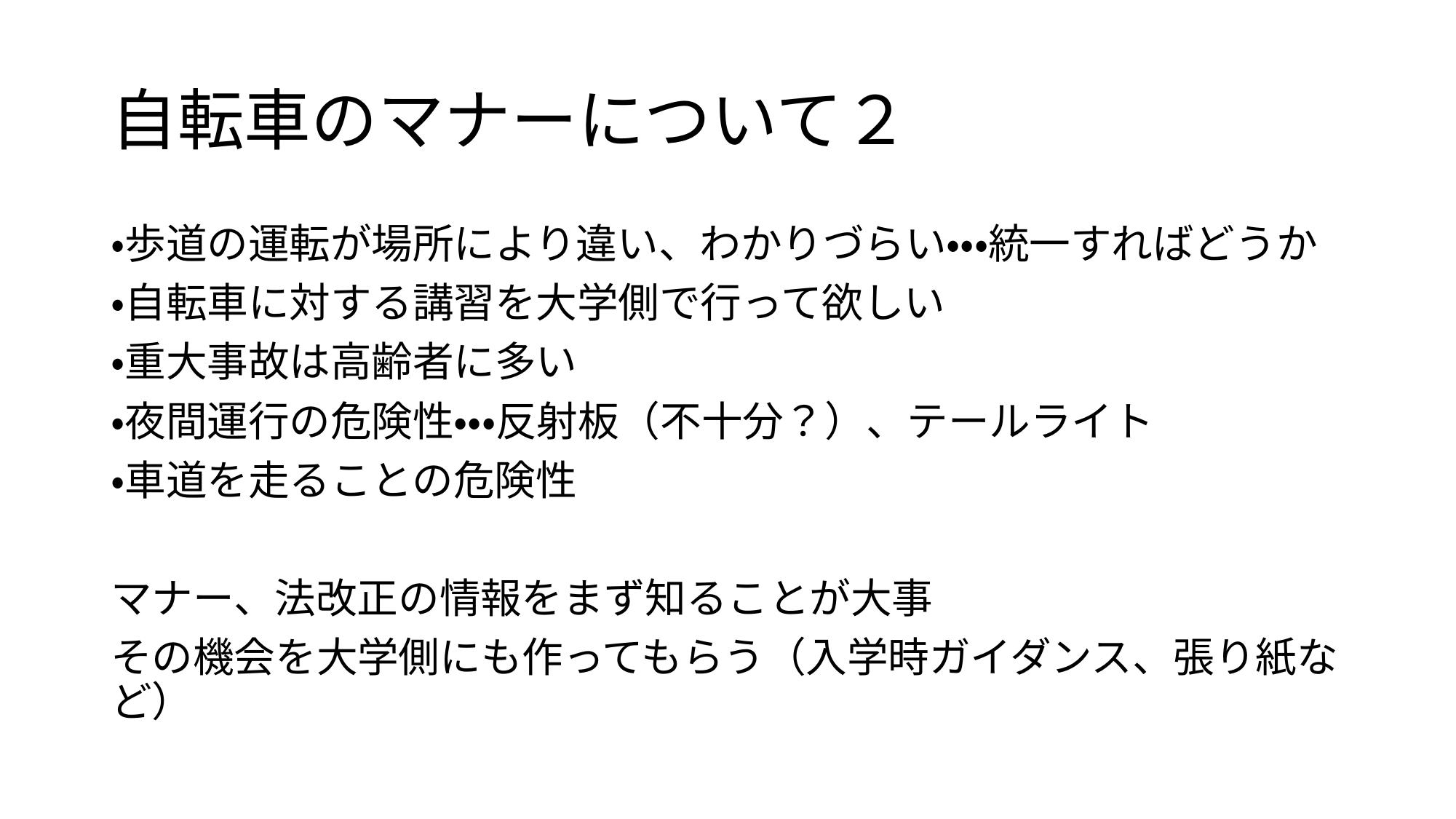

# 自転車のマナーについて２
・歩道の運転が場所により違い、わかりづらい・・・統一すればどうか
・自転車に対する講習を大学側で行って欲しい
・重大事故は高齢者に多い
・夜間運行の危険性・・・反射板（不十分？）、テールライト
・車道を走ることの危険性

マナー、法改正の情報をまず知ることが大事
その機会を大学側にも作ってもらう（入学時ガイダンス、張り紙など）